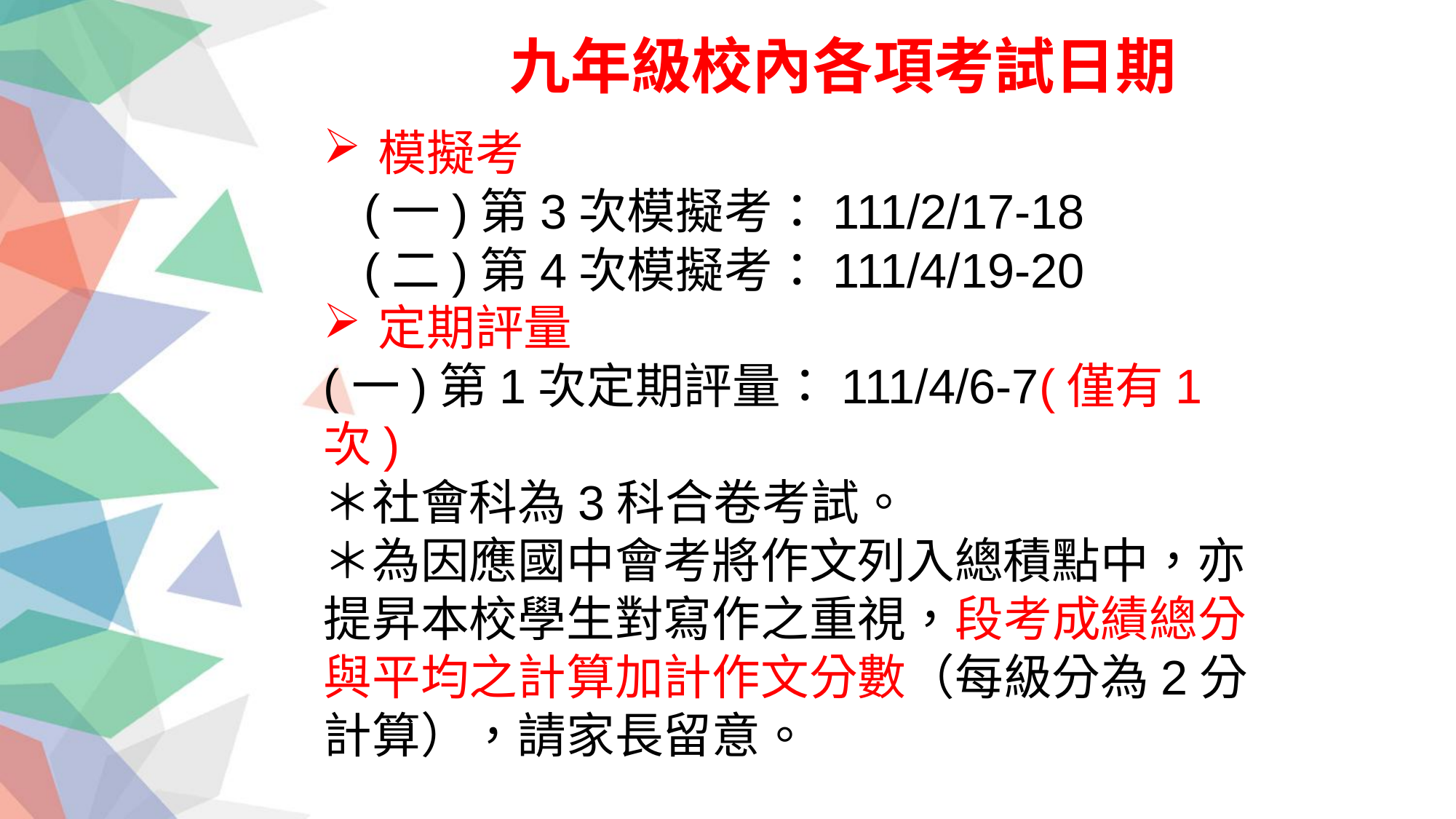

# 九年級校內各項考試日期
模擬考
   (一)第3次模擬考：111/2/17-18
   (二)第4次模擬考：111/4/19-20
定期評量
(一)第1次定期評量：111/4/6-7(僅有1次)
＊社會科為3科合卷考試。
＊為因應國中會考將作文列入總積點中，亦提昇本校學生對寫作之重視，段考成績總分與平均之計算加計作文分數（每級分為2分計算），請家長留意。